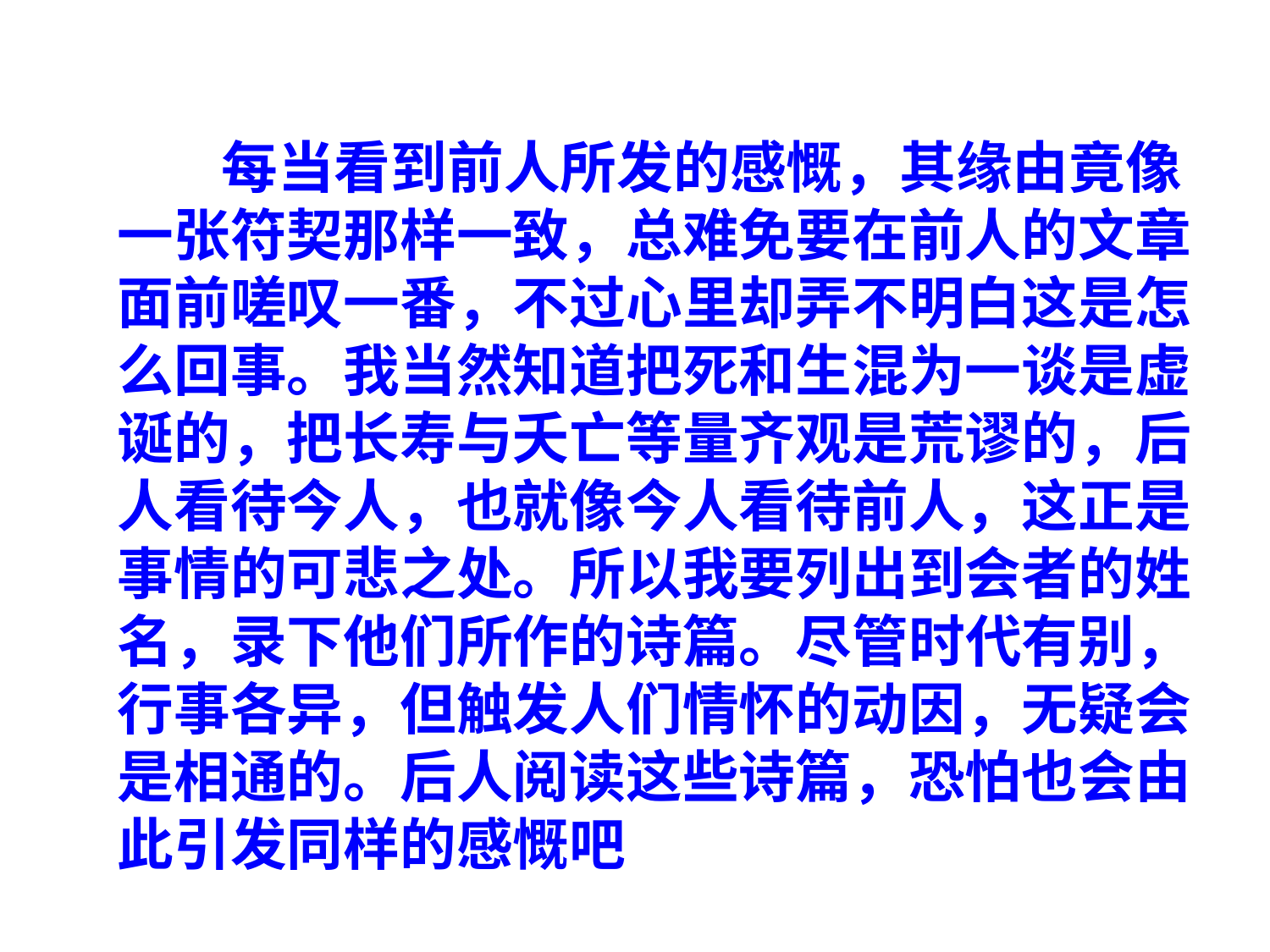

每当看到前人所发的感慨，其缘由竟像一张符契那样一致，总难免要在前人的文章面前嗟叹一番，不过心里却弄不明白这是怎么回事。我当然知道把死和生混为一谈是虚诞的，把长寿与夭亡等量齐观是荒谬的，后人看待今人，也就像今人看待前人，这正是事情的可悲之处。所以我要列出到会者的姓名，录下他们所作的诗篇。尽管时代有别，行事各异，但触发人们情怀的动因，无疑会是相通的。后人阅读这些诗篇，恐怕也会由此引发同样的感慨吧